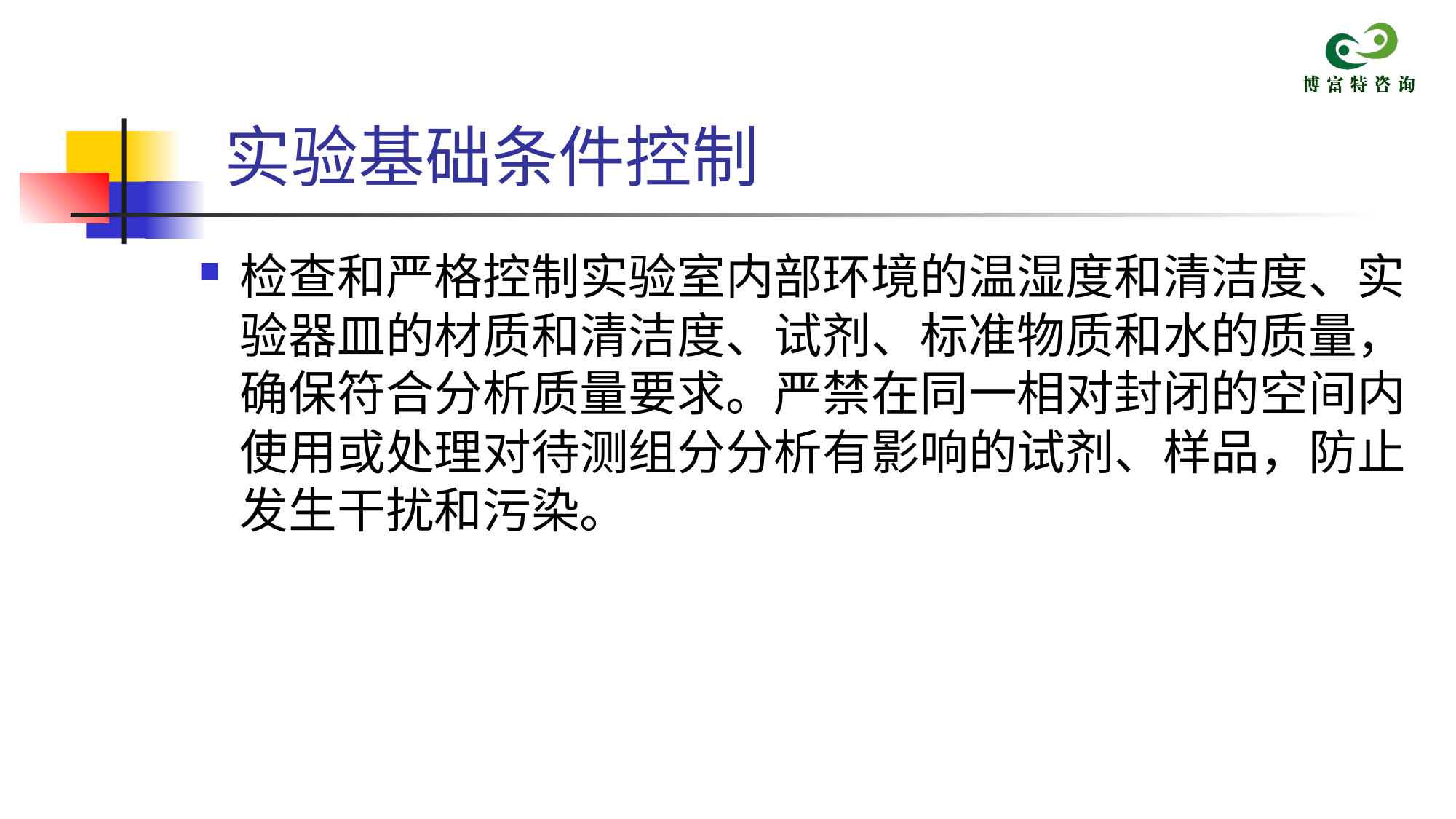

# 实验基础条件控制
检查和严格控制实验室内部环境的温湿度和清洁度、实验器皿的材质和清洁度、试剂、标准物质和水的质量，确保符合分析质量要求。严禁在同一相对封闭的空间内使用或处理对待测组分分析有影响的试剂、样品，防止发生干扰和污染。